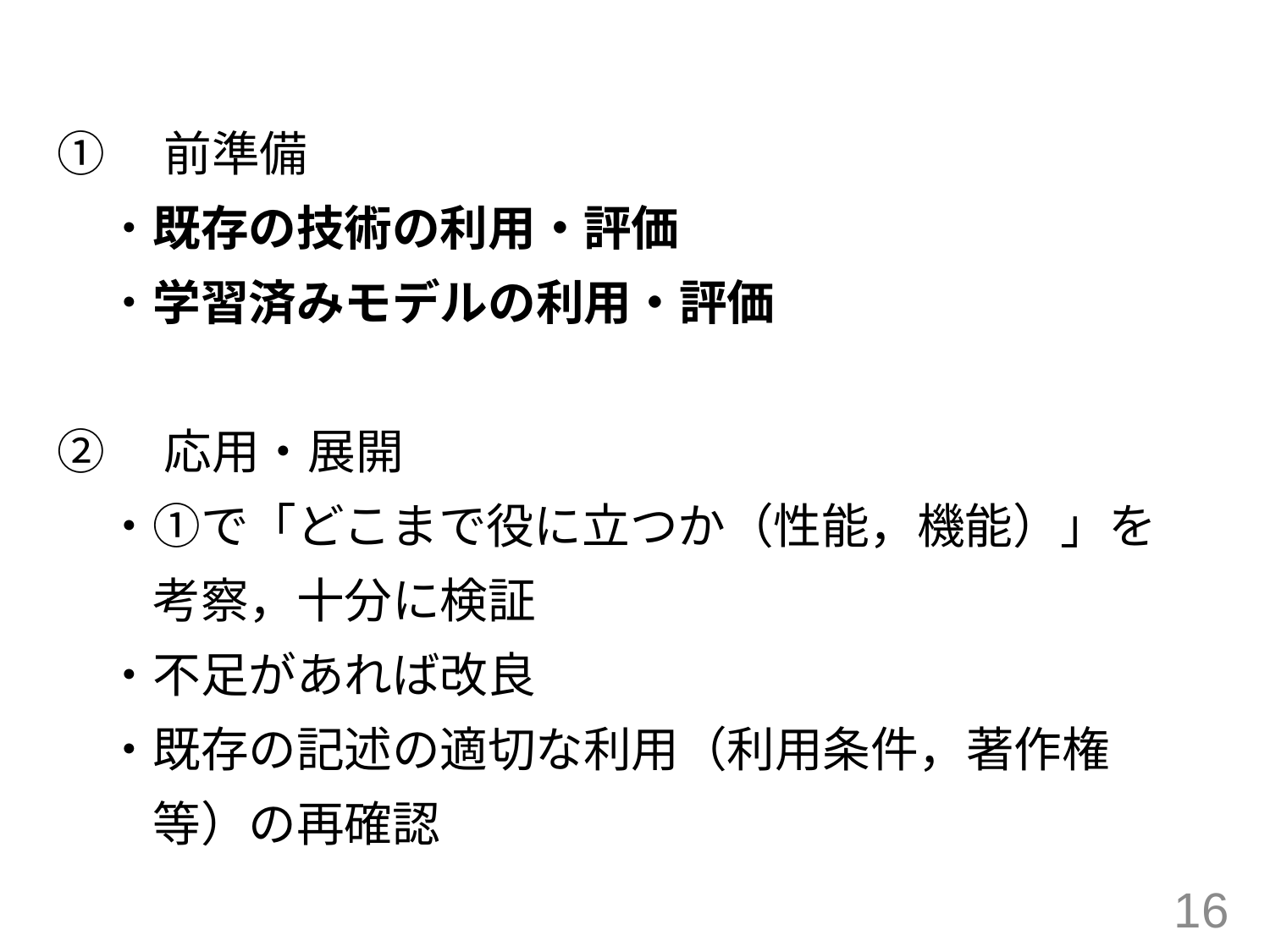

#
①　前準備
　・既存の技術の利用・評価
　・学習済みモデルの利用・評価

②　応用・展開
　・①で「どこまで役に立つか（性能，機能）」を
　　考察，十分に検証
　・不足があれば改良
　・既存の記述の適切な利用（利用条件，著作権
　　等）の再確認
16